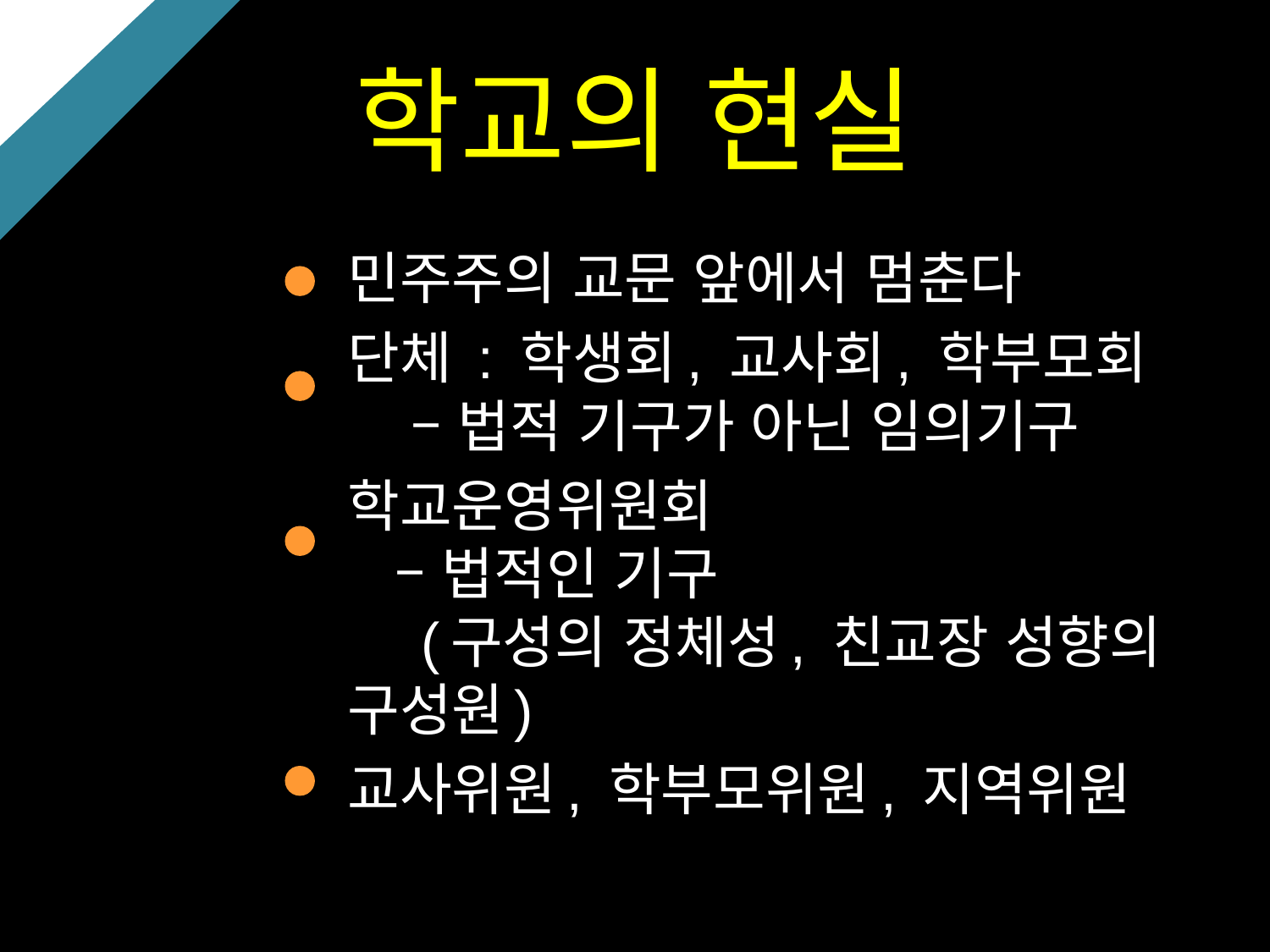

# 학교의 현실
민주주의 교문 앞에서 멈춘다
단체 : 학생회, 교사회, 학부모회
    – 법적 기구가 아닌 임의기구
학교운영위원회
   – 법적인 기구
    (구성의 정체성, 친교장 성향의 구성원)
교사위원, 학부모위원, 지역위원